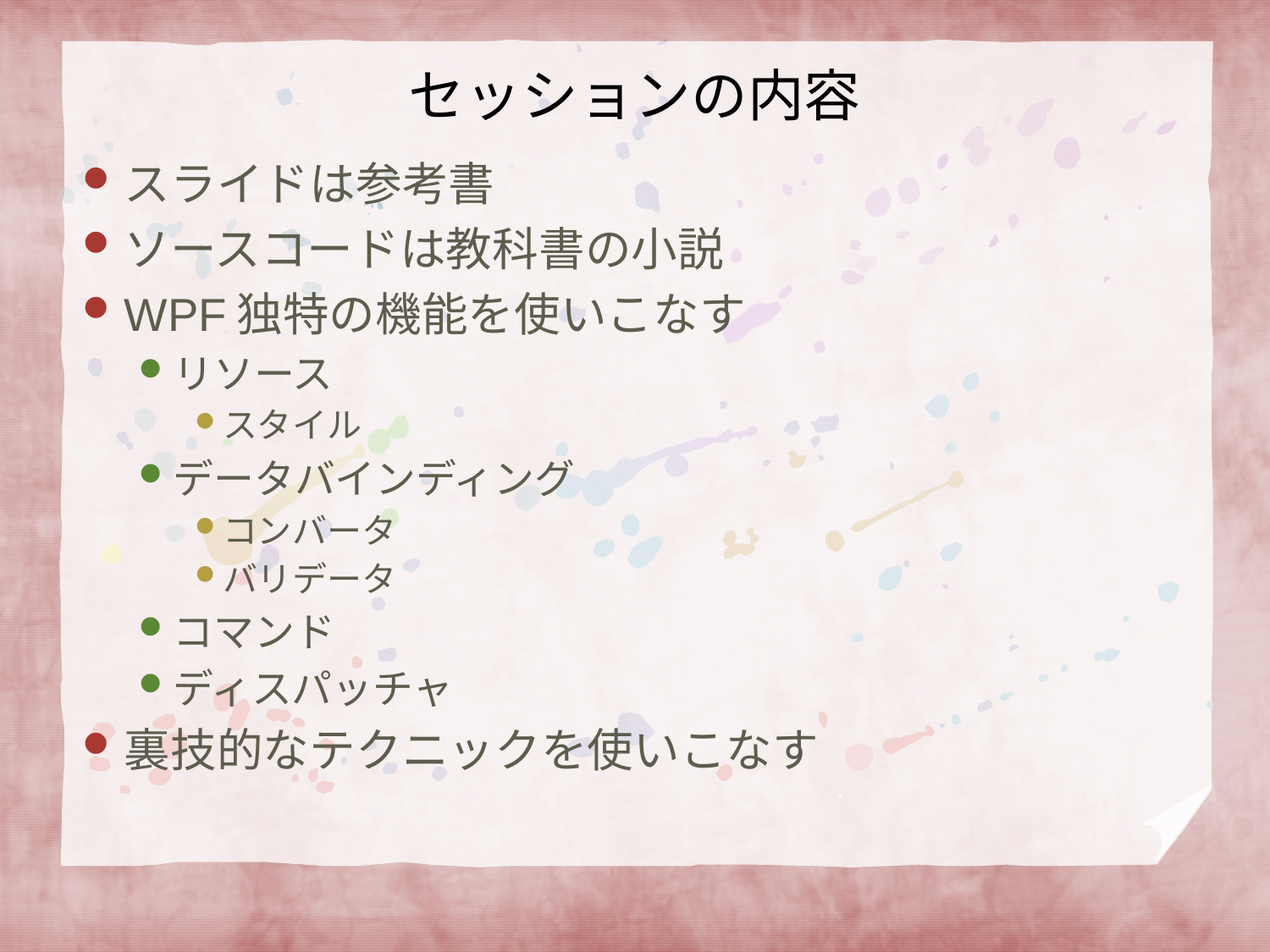

# セッションの内容
スライドは参考書
ソースコードは教科書の小説
WPF独特の機能を使いこなす
リソース
スタイル
データバインディング
コンバータ
バリデータ
コマンド
ディスパッチャ
裏技的なテクニックを使いこなす